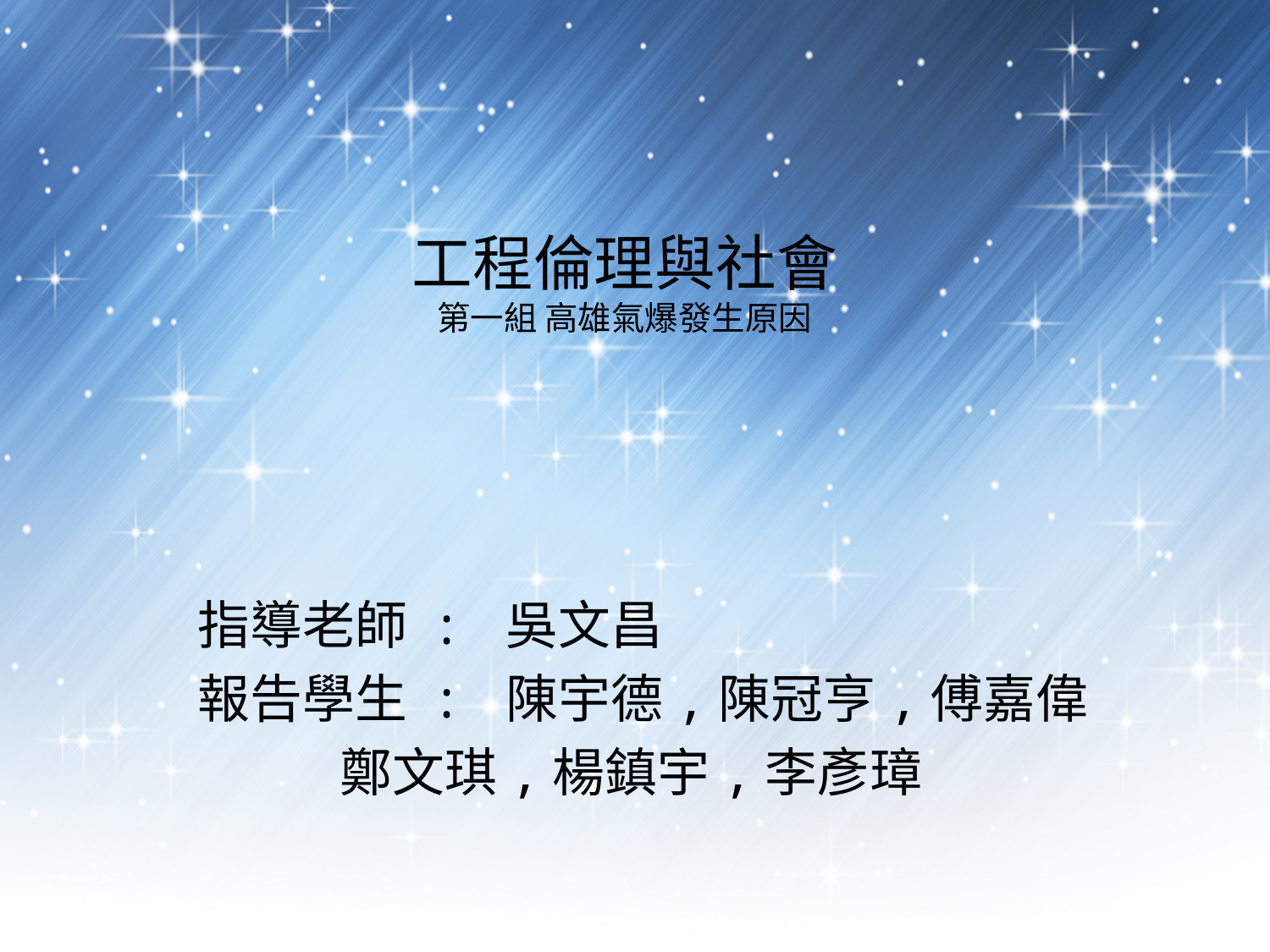

# 工程倫理與社會 第一組 高雄氣爆發生原因
指導老師 : 吳文昌
報告學生 : 陳宇德,陳冠亨,傅嘉偉
           鄭文琪,楊鎮宇,李彥璋